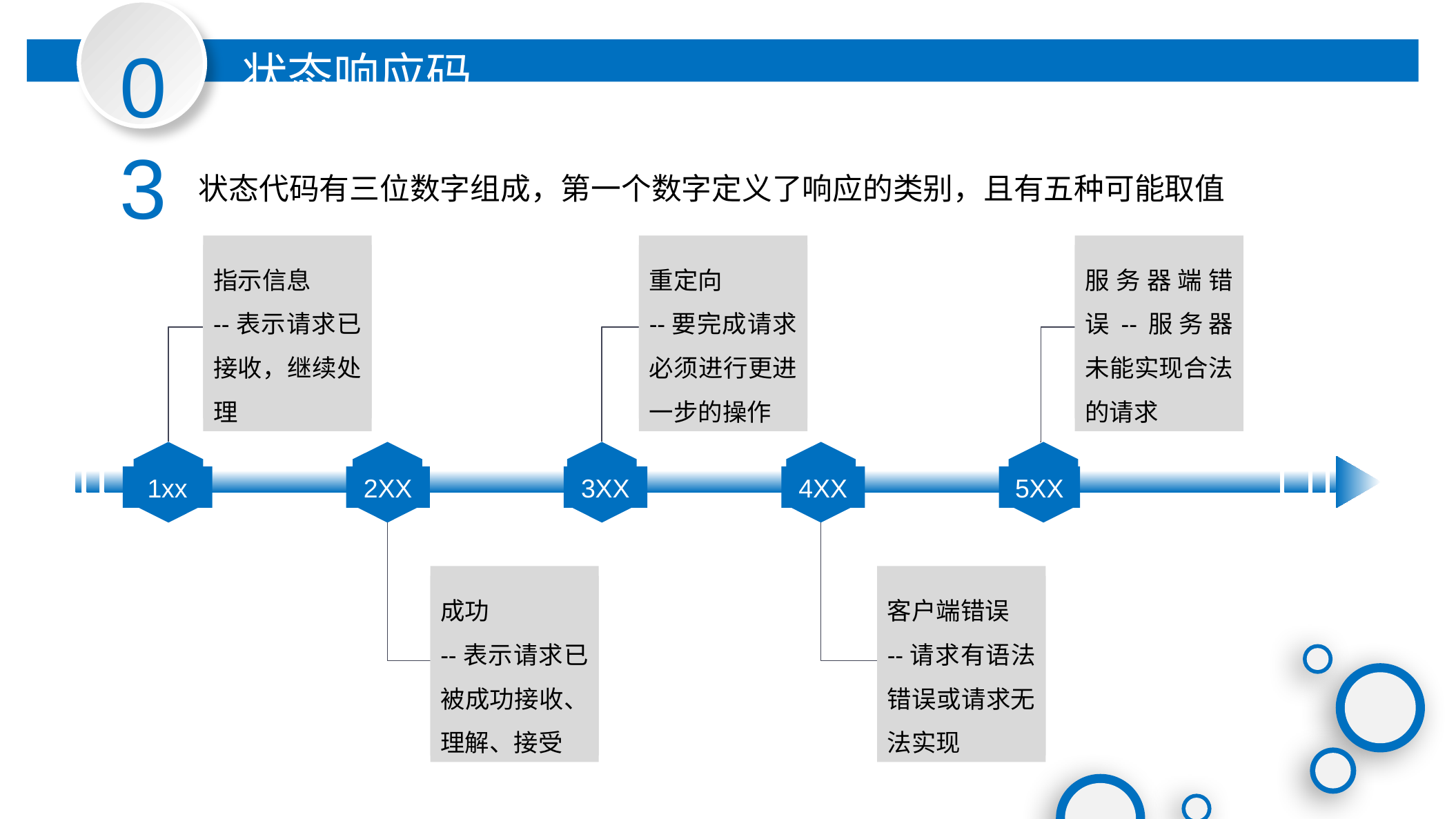

03
状态响应码

状态代码有三位数字组成，第一个数字定义了响应的类别，且有五种可能取值

服务器端错误--服务器未能实现合法的请求

重定向
--要完成请求必须进行更进一步的操作

指示信息
--表示请求已接收，继续处理

2XX

3XX

4XX

5XX

1xx

成功
--表示请求已被成功接收、理解、接受

客户端错误
--请求有语法错误或请求无法实现